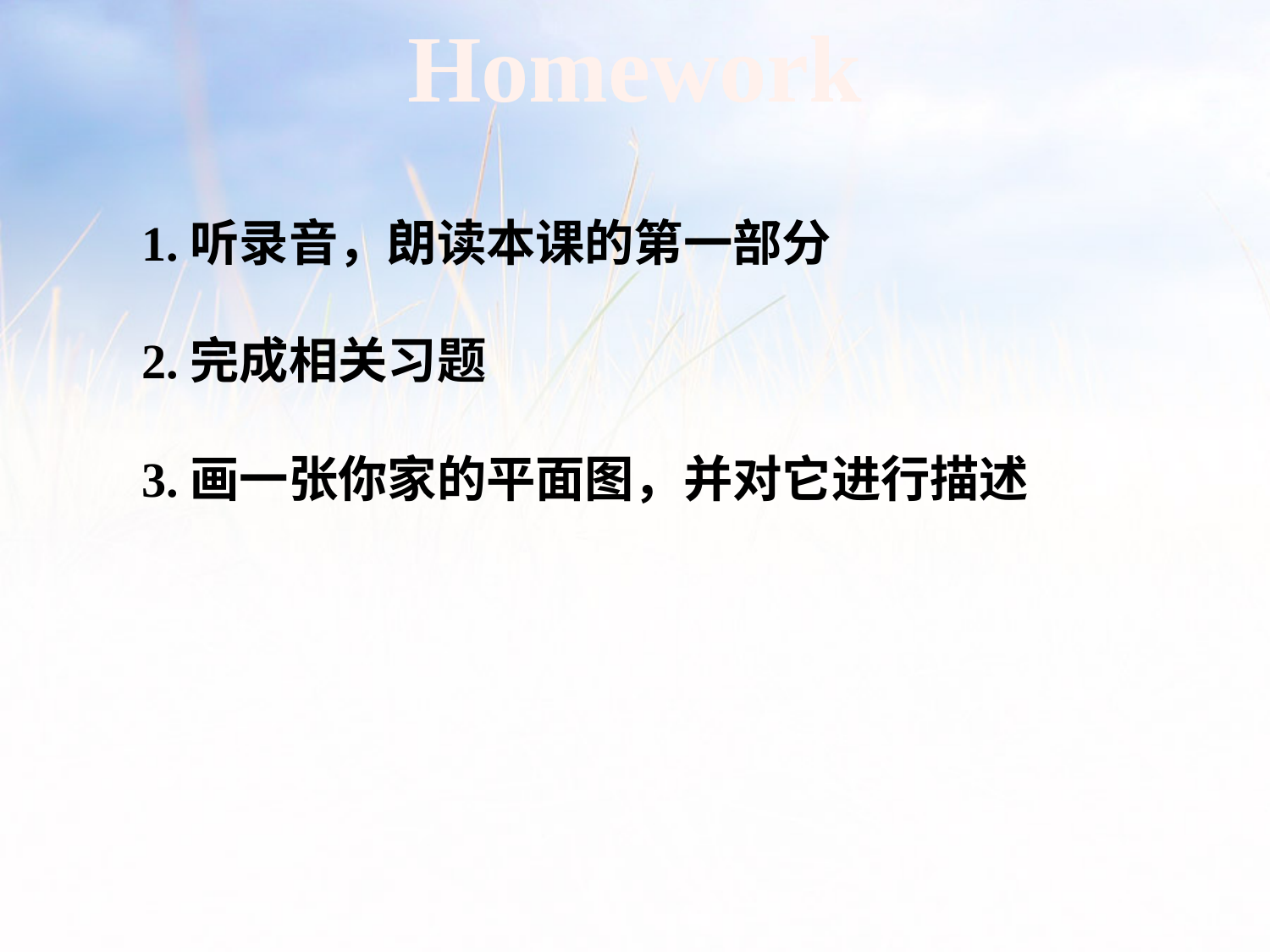

Homework
1.听录音，朗读本课的第一部分

2.完成相关习题

3.画一张你家的平面图，并对它进行描述